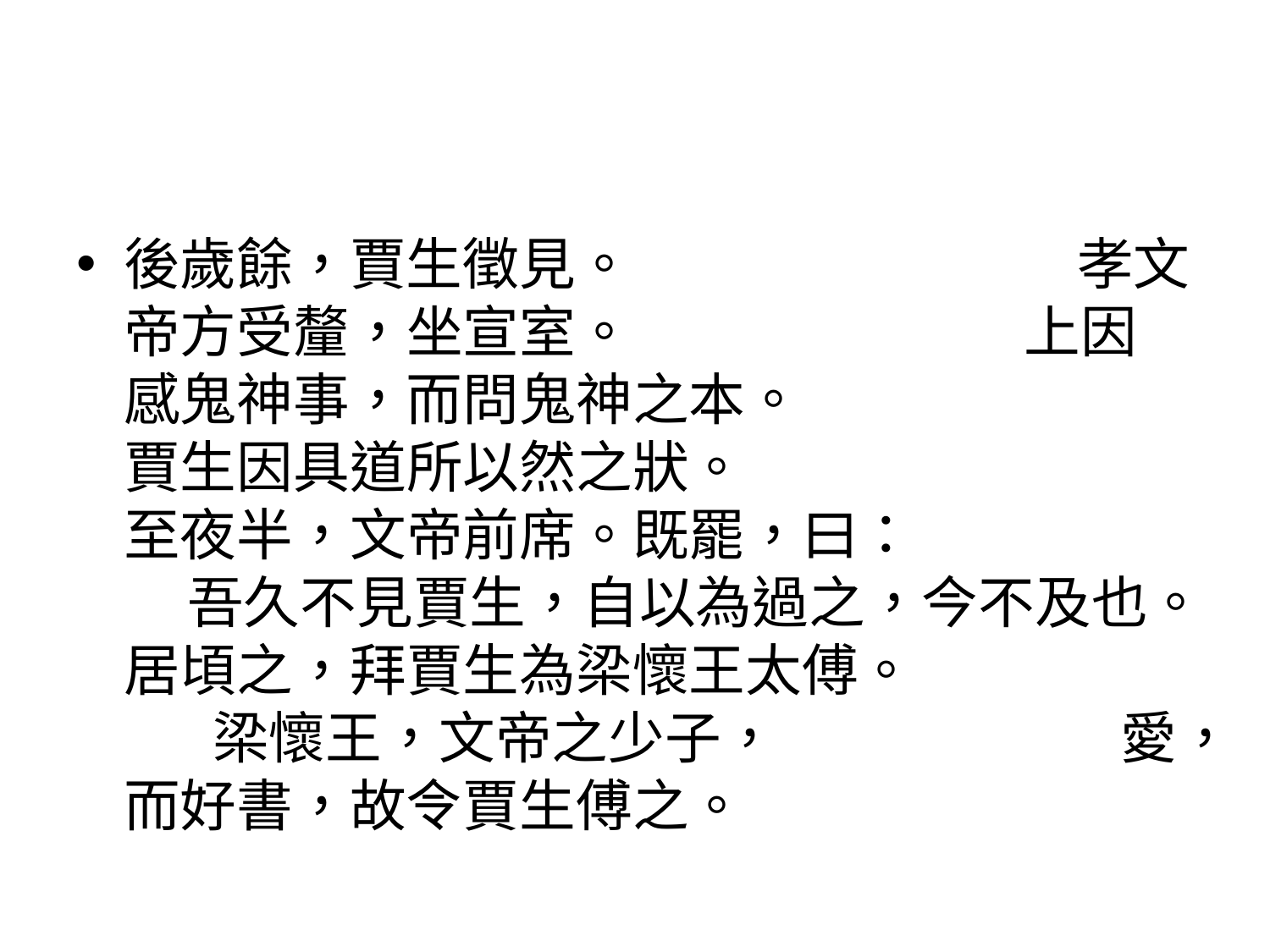

#
後歲餘，賈生徵見。                                   孝文帝方受釐，坐宣室。                               上因感鬼神事，而問鬼神之本。                           賈生因具道所以然之狀。                                至夜半，文帝前席。既罷，曰：                           吾久不見賈生，自以為過之，今不及也。居頃之，拜賈生為梁懷王太傅。                             梁懷王，文帝之少子，                           愛，而好書，故令賈生傅之。